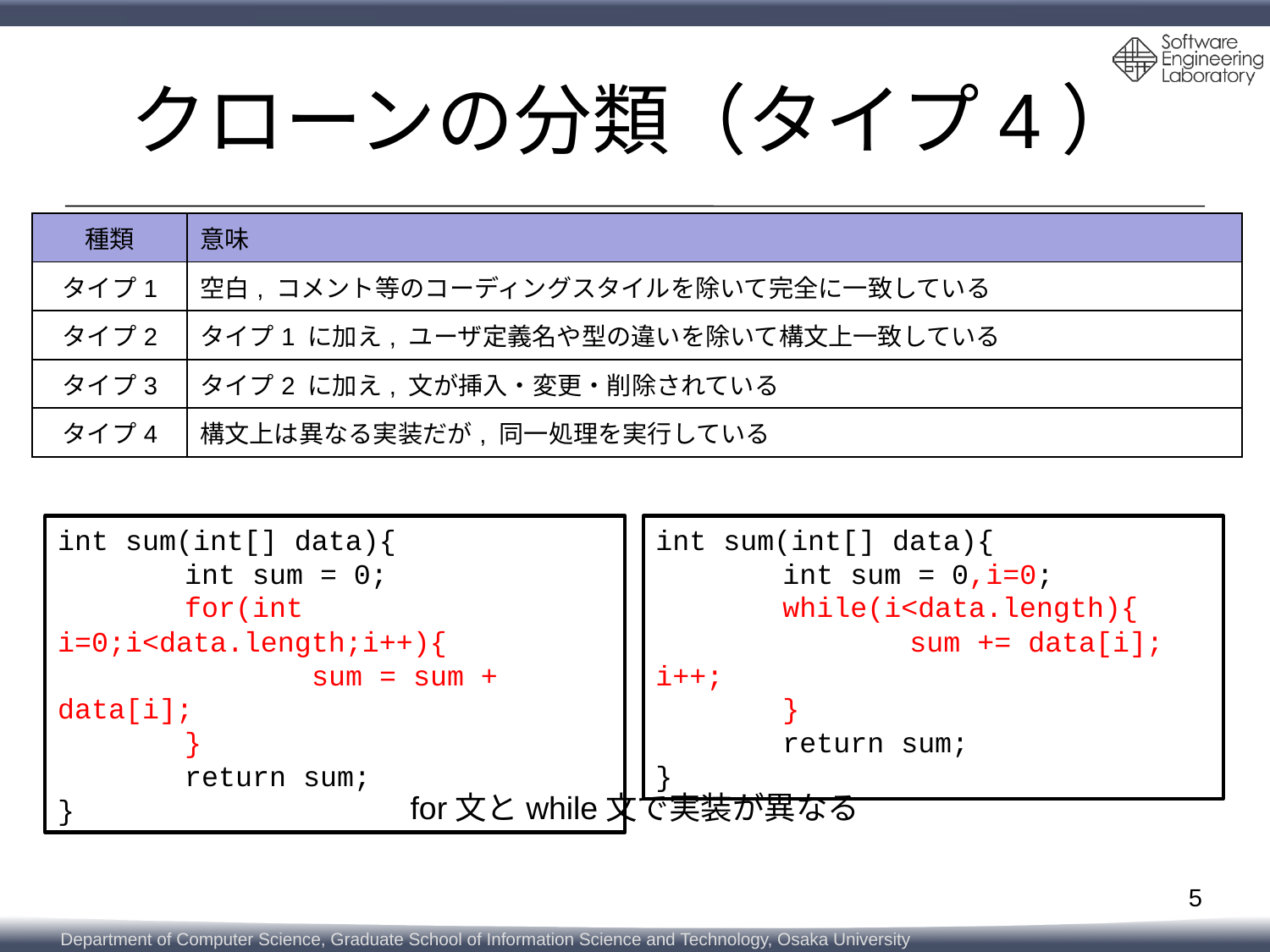

# クローンの分類（タイプ4）
| 種類 | 意味 |
| --- | --- |
| タイプ1 | 空白, コメント等のコーディングスタイルを除いて完全に一致している |
| タイプ2 | タイプ1 に加え, ユーザ定義名や型の違いを除いて構文上一致している |
| タイプ3 | タイプ2 に加え, 文が挿入・変更・削除されている |
| タイプ4 | 構文上は異なる実装だが, 同一処理を実行している |
int sum(int[] data){
	int sum = 0;
	for(int i=0;i<data.length;i++){
		sum = sum + data[i];
	}
	return sum;
}
int sum(int[] data){
	int sum = 0,i=0;
	while(i<data.length){
		sum += data[i]; i++;
	}
	return sum;
}
for文とwhile文で実装が異なる
5